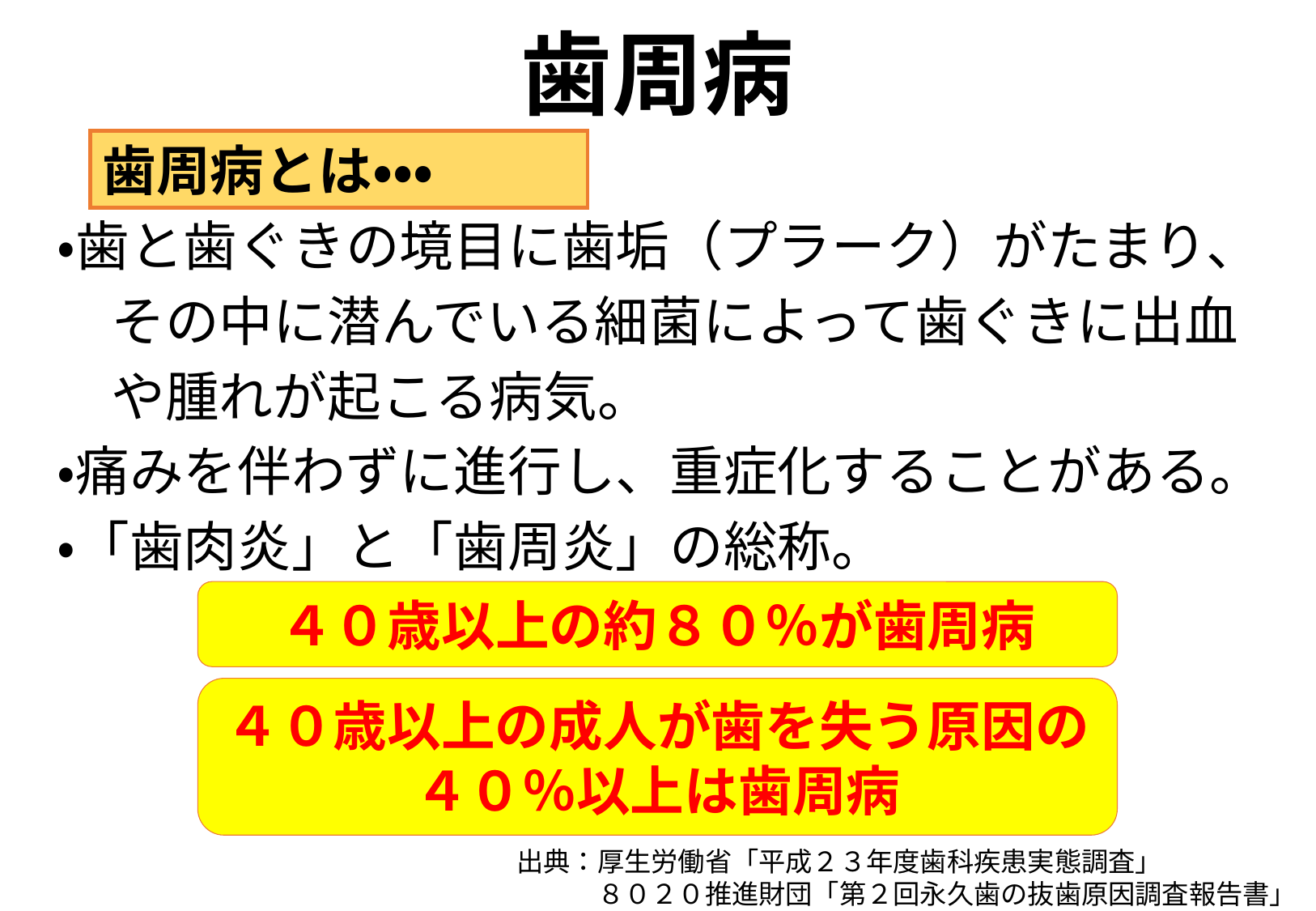

# 歯周病
歯周病とは・・・
・歯と歯ぐきの境目に歯垢（プラーク）がたまり、
　その中に潜んでいる細菌によって歯ぐきに出血
　や腫れが起こる病気。
・痛みを伴わずに進行し、重症化することがある。
・「歯肉炎」と「歯周炎」の総称。
４０歳以上の約８０％が歯周病
４０歳以上の成人が歯を失う原因の４０％以上は歯周病
出典：厚生労働省「平成２３年度歯科疾患実態調査」
　　　８０２０推進財団「第２回永久歯の抜歯原因調査報告書」